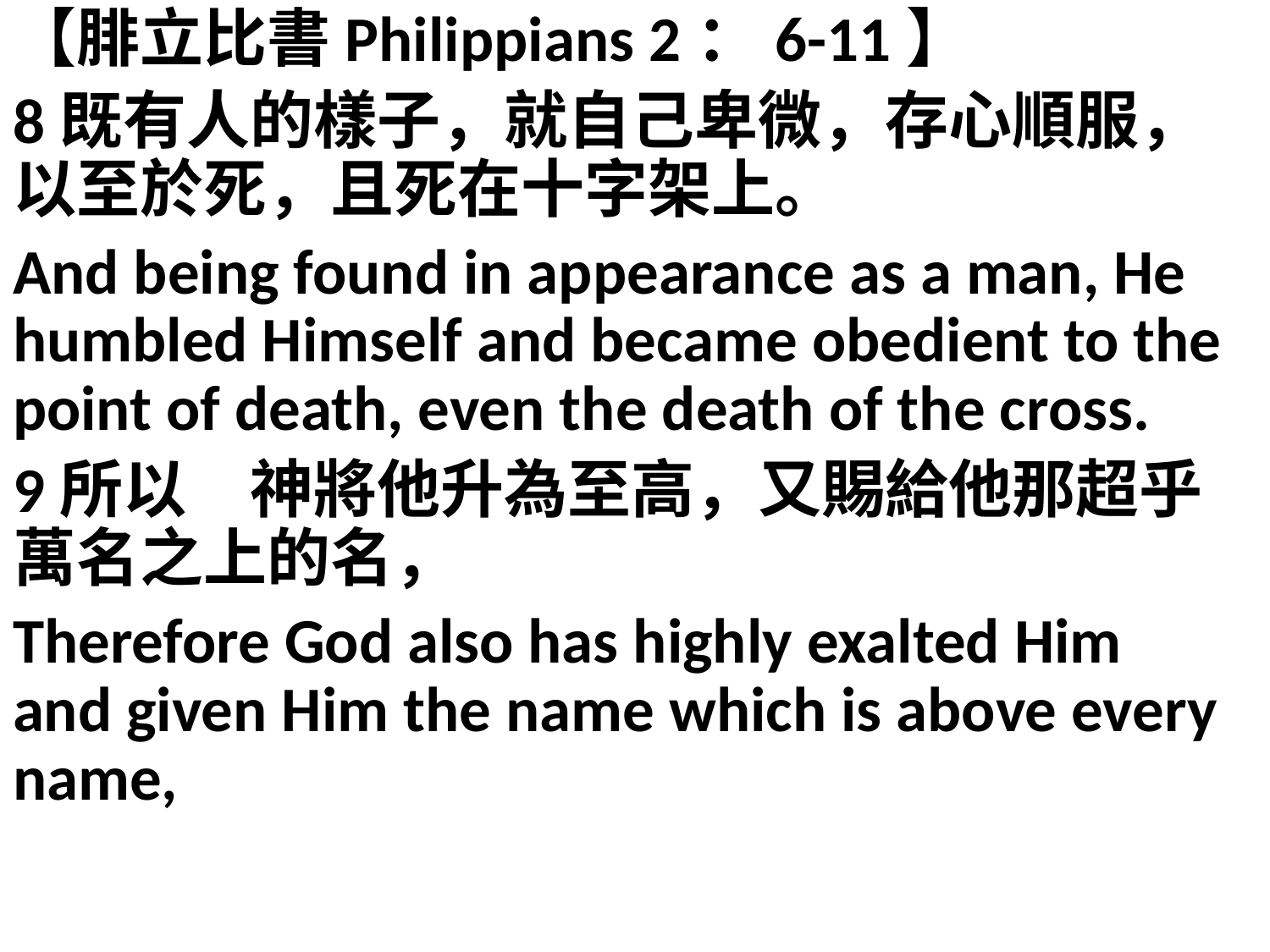

【腓立比書Philippians 2：6-11】
8既有人的樣子，就自己卑微，存心順服，以至於死，且死在十字架上。
And being found in appearance as a man, He humbled Himself and became obedient to the point of death, even the death of the cross.
9所以　神將他升為至高，又賜給他那超乎萬名之上的名，
Therefore God also has highly exalted Him and given Him the name which is above every name,